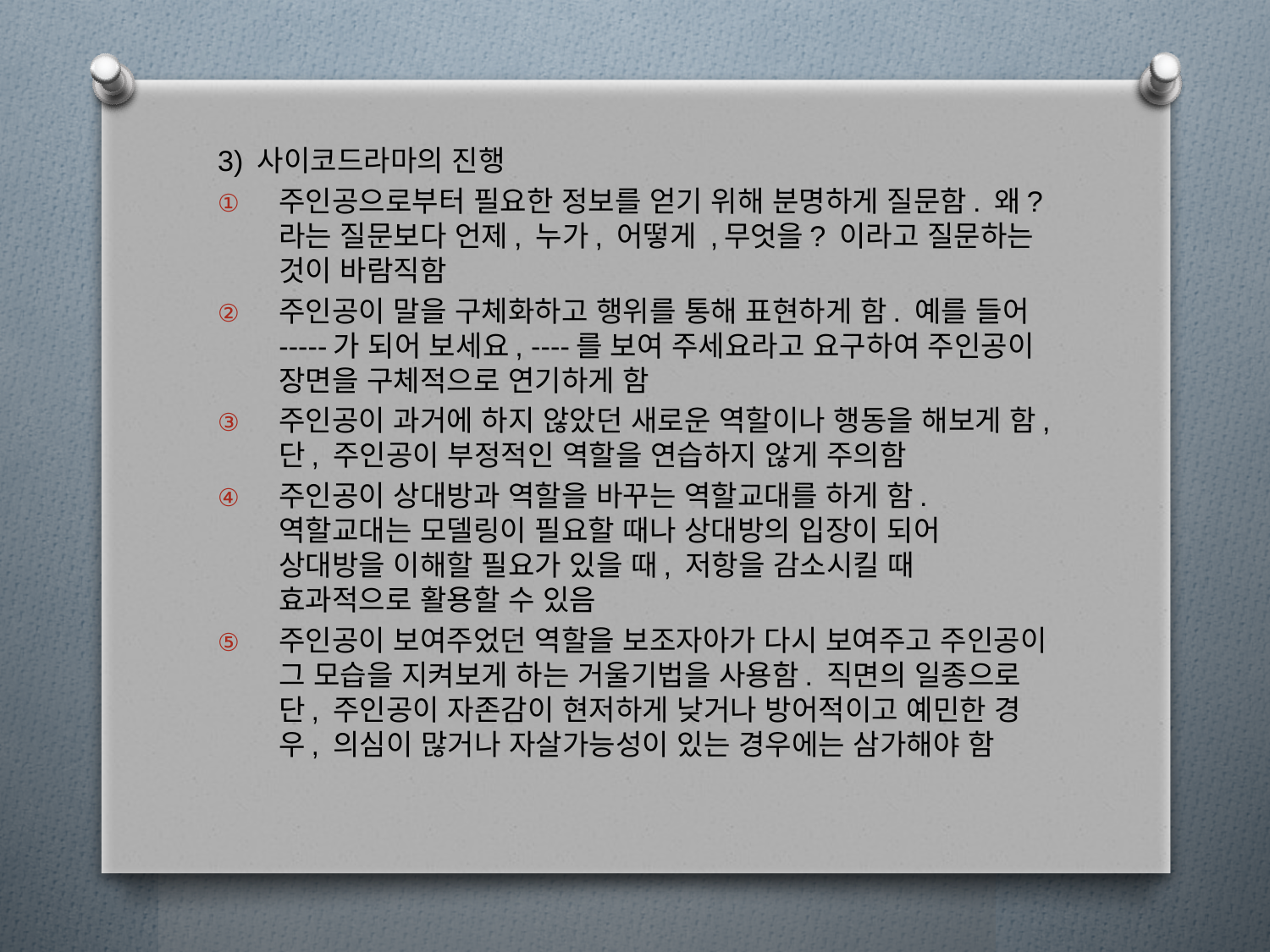

3) 사이코드라마의 진행
주인공으로부터 필요한 정보를 얻기 위해 분명하게 질문함. 왜? 라는 질문보다 언제, 누가, 어떻게 ,무엇을? 이라고 질문하는 것이 바람직함
주인공이 말을 구체화하고 행위를 통해 표현하게 함. 예를 들어 -----가 되어 보세요, ----를 보여 주세요라고 요구하여 주인공이 장면을 구체적으로 연기하게 함
주인공이 과거에 하지 않았던 새로운 역할이나 행동을 해보게 함, 단, 주인공이 부정적인 역할을 연습하지 않게 주의함
주인공이 상대방과 역할을 바꾸는 역할교대를 하게 함. 역할교대는 모델링이 필요할 때나 상대방의 입장이 되어 상대방을 이해할 필요가 있을 때, 저항을 감소시킬 때 효과적으로 활용할 수 있음
주인공이 보여주었던 역할을 보조자아가 다시 보여주고 주인공이 그 모습을 지켜보게 하는 거울기법을 사용함. 직면의 일종으로 단, 주인공이 자존감이 현저하게 낮거나 방어적이고 예민한 경우, 의심이 많거나 자살가능성이 있는 경우에는 삼가해야 함